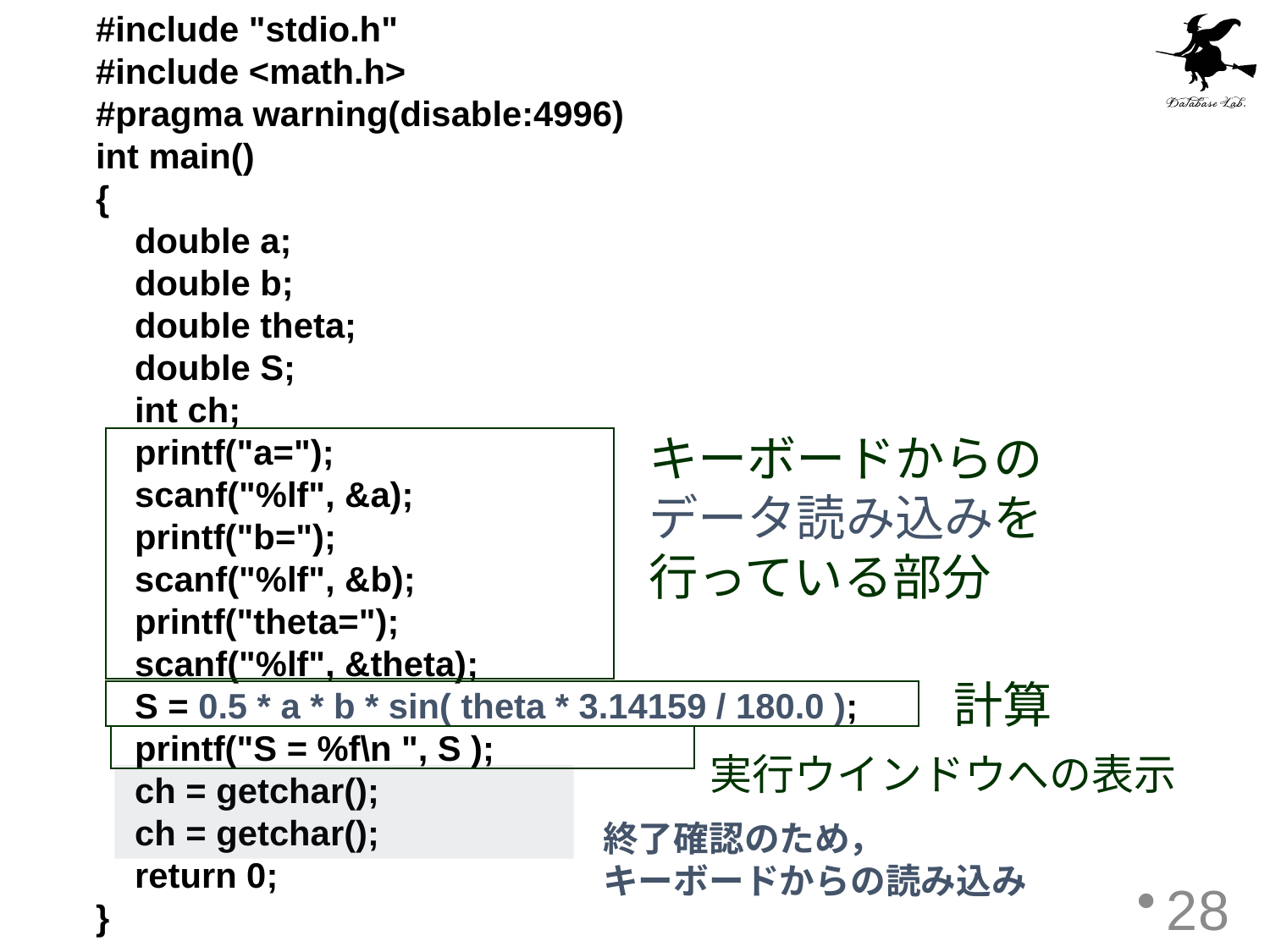

#include "stdio.h"
#include <math.h>
#pragma warning(disable:4996)
int main()
{
    double a;
    double b;
    double theta;
    double S;
    int ch;
    printf("a=");
    scanf("%lf", &a);
    printf("b=");
    scanf("%lf", &b);
    printf("theta=");
    scanf("%lf", &theta);
    S = 0.5 * a * b * sin( theta * 3.14159 / 180.0 );
    printf("S = %f\n ", S );
    ch = getchar();
    ch = getchar();
    return 0;
}
キーボードからの
データ読み込みを
行っている部分

計算

実行ウインドウへの表示

終了確認のため，
キーボードからの読み込み
28